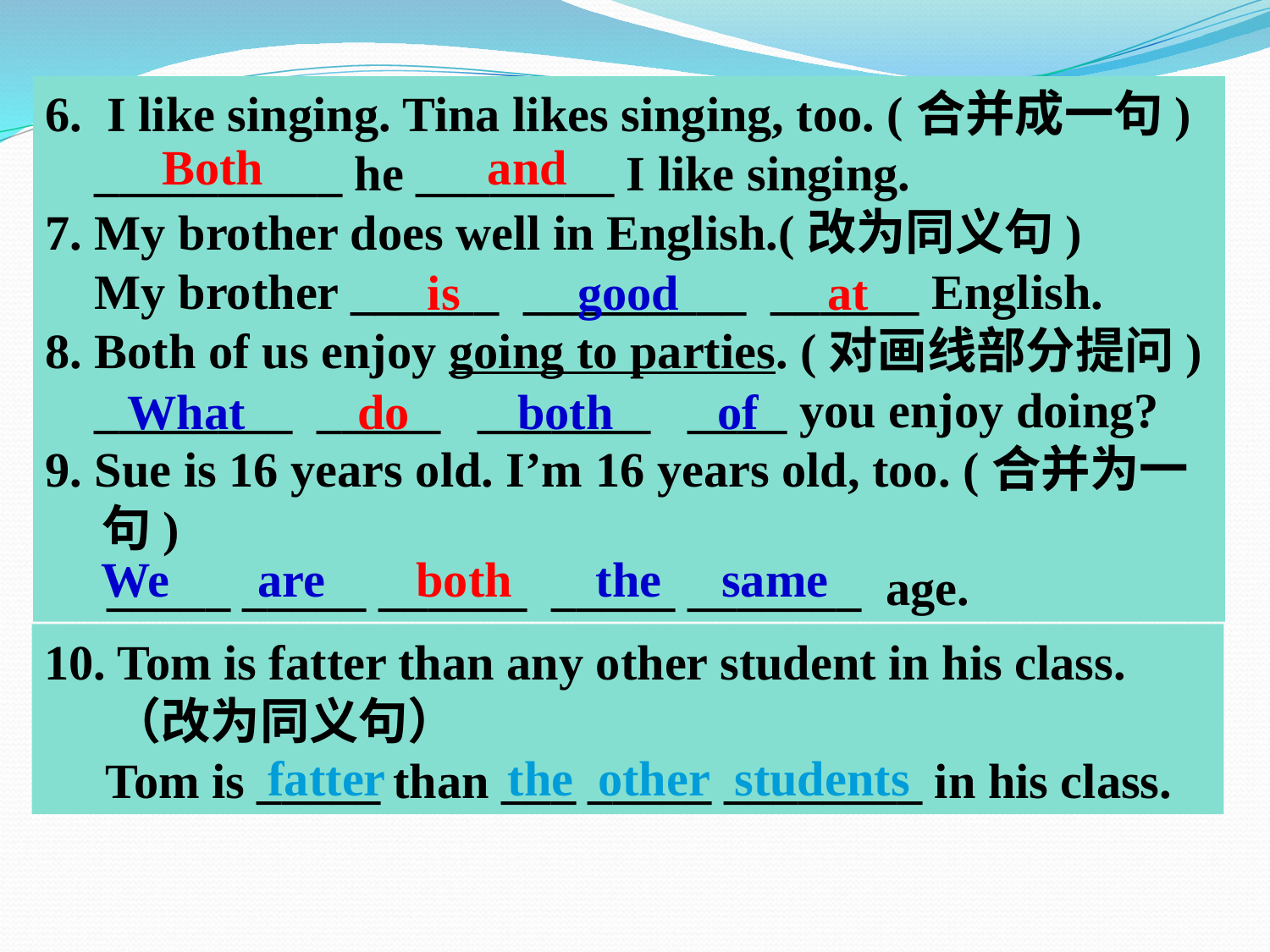

6.  I like singing. Tina likes singing, too. (合并成一句)
    __________ he ________ I like singing.
7. My brother does well in English.(改为同义句)
    My brother ______  _________  ______ English.
8. Both of us enjoy going to parties. (对画线部分提问)
    ________  _____   _______   ____ you enjoy doing?
9. Sue is 16 years old. I’m 16 years old, too. (合并为一
    句)
     _____ _____ ______  _____ _______  age.
Both
and
is
good
at
What
do
both
of
We
are
both
the
same
10. Tom is fatter than any other student in his class.
     （改为同义句）
     Tom is _____ than ___ _____ ________ in his class.
fatter          the  other  students